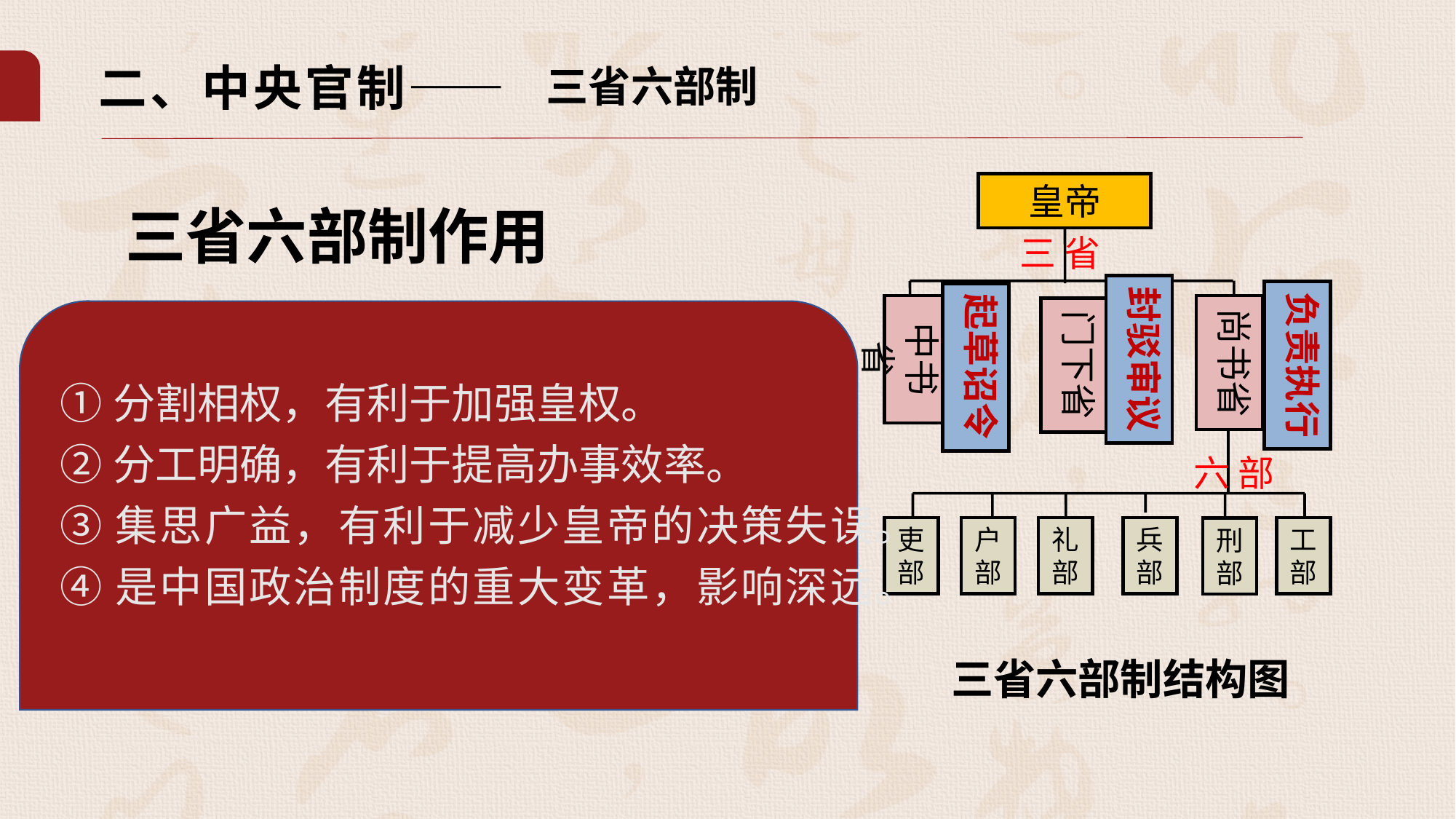

二、中央官制——
三省六部制
皇帝
三省六部制作用
三 省

封驳审议
负责执行
起草诏令
中书省
尚书省
门下省

①分割相权，有利于加强皇权。
②分工明确，有利于提高办事效率。
③集思广益，有利于减少皇帝的决策失误。
④是中国政治制度的重大变革，影响深远。

六 部
吏部
户部
礼部
兵部
工部
刑部
三省六部制结构图